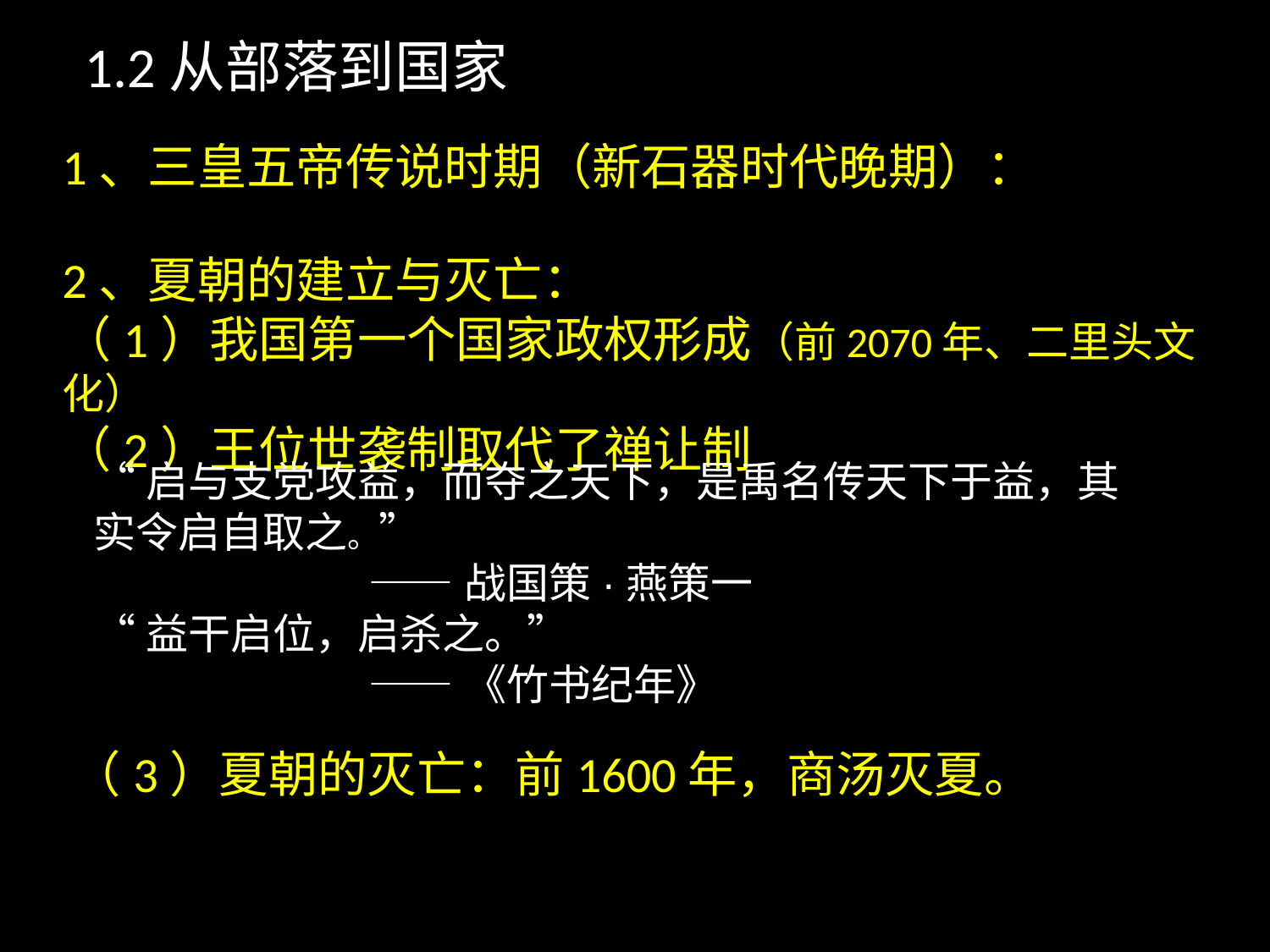

# 1.2从部落到国家
1、三皇五帝传说时期（新石器时代晚期）：
2、夏朝的建立与灭亡：
（1）我国第一个国家政权形成（前2070年、二里头文化）
（2）王位世袭制取代了禅让制
“启与支党攻益，而夺之天下，是禹名传天下于益，其实令启自取之。”
                             ——战国策·燕策一
“益干启位，启杀之。”
                             ——《竹书纪年》
（3）夏朝的灭亡：前1600年，商汤灭夏。